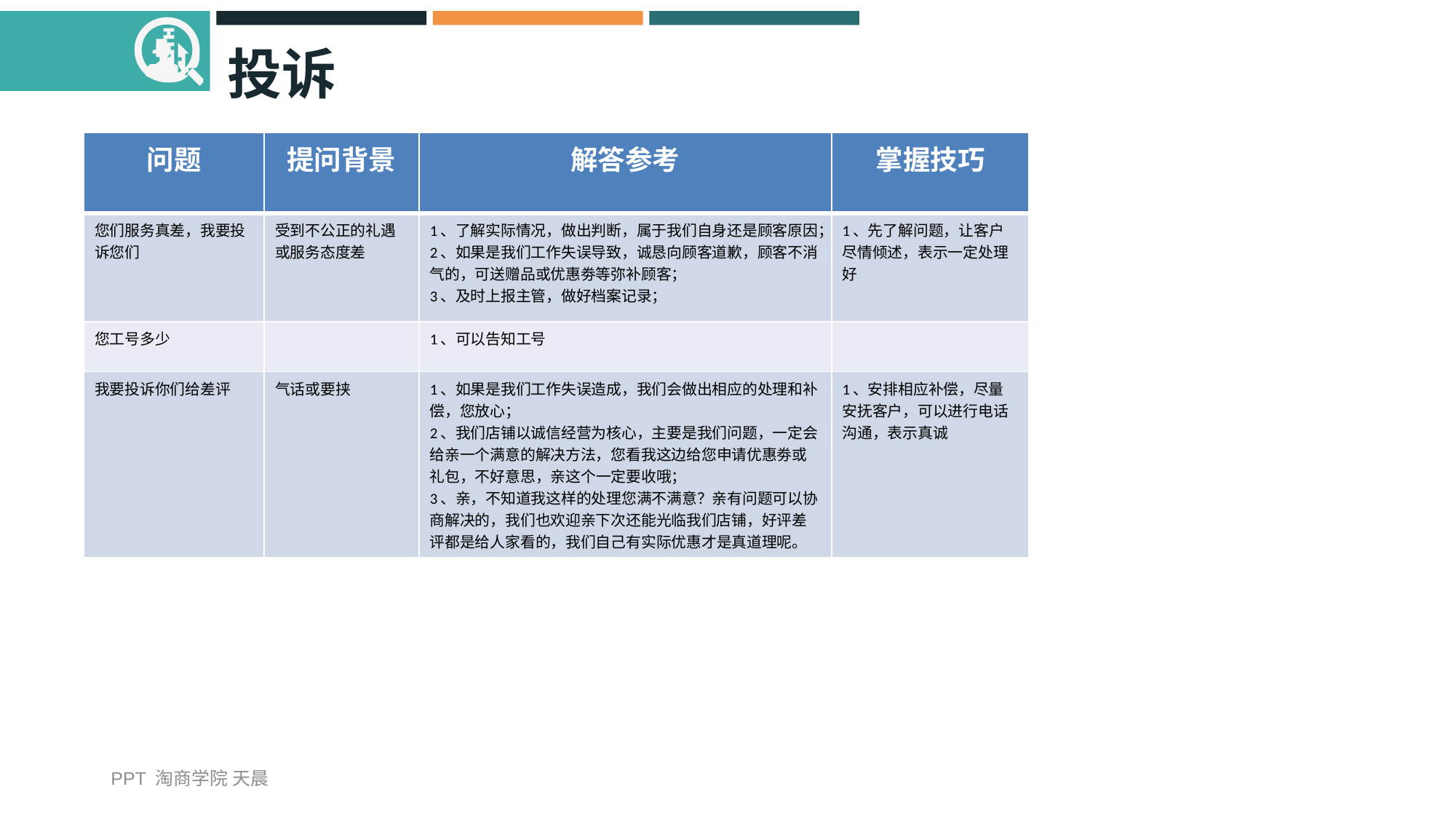

# 投诉
| 问题 | 提问背景 | 解答参考 | 掌握技巧 |
| --- | --- | --- | --- |
| 您们服务真差，我要投诉您们 | 受到不公正的礼遇或服务态度差 | 1、了解实际情况，做出判断，属于我们自身还是顾客原因； 2、如果是我们工作失误导致，诚恳向顾客道歉，顾客不消气的，可送赠品或优惠劵等弥补顾客； 3、及时上报主管，做好档案记录； | 1、先了解问题，让客户尽情倾述，表示一定处理好 |
| 您工号多少 |  | 1、可以告知工号 |  |
| 我要投诉你们给差评 | 气话或要挟 | 1、如果是我们工作失误造成，我们会做出相应的处理和补偿，您放心； 2、我们店铺以诚信经营为核心，主要是我们问题，一定会给亲一个满意的解决方法，您看我这边给您申请优惠劵或礼包，不好意思，亲这个一定要收哦； 3、亲，不知道我这样的处理您满不满意？亲有问题可以协商解决的，我们也欢迎亲下次还能光临我们店铺，好评差评都是给人家看的，我们自己有实际优惠才是真道理呢。 | 1、安排相应补偿，尽量安抚客户，可以进行电话沟通，表示真诚 |
PPT 淘商学院 天晨